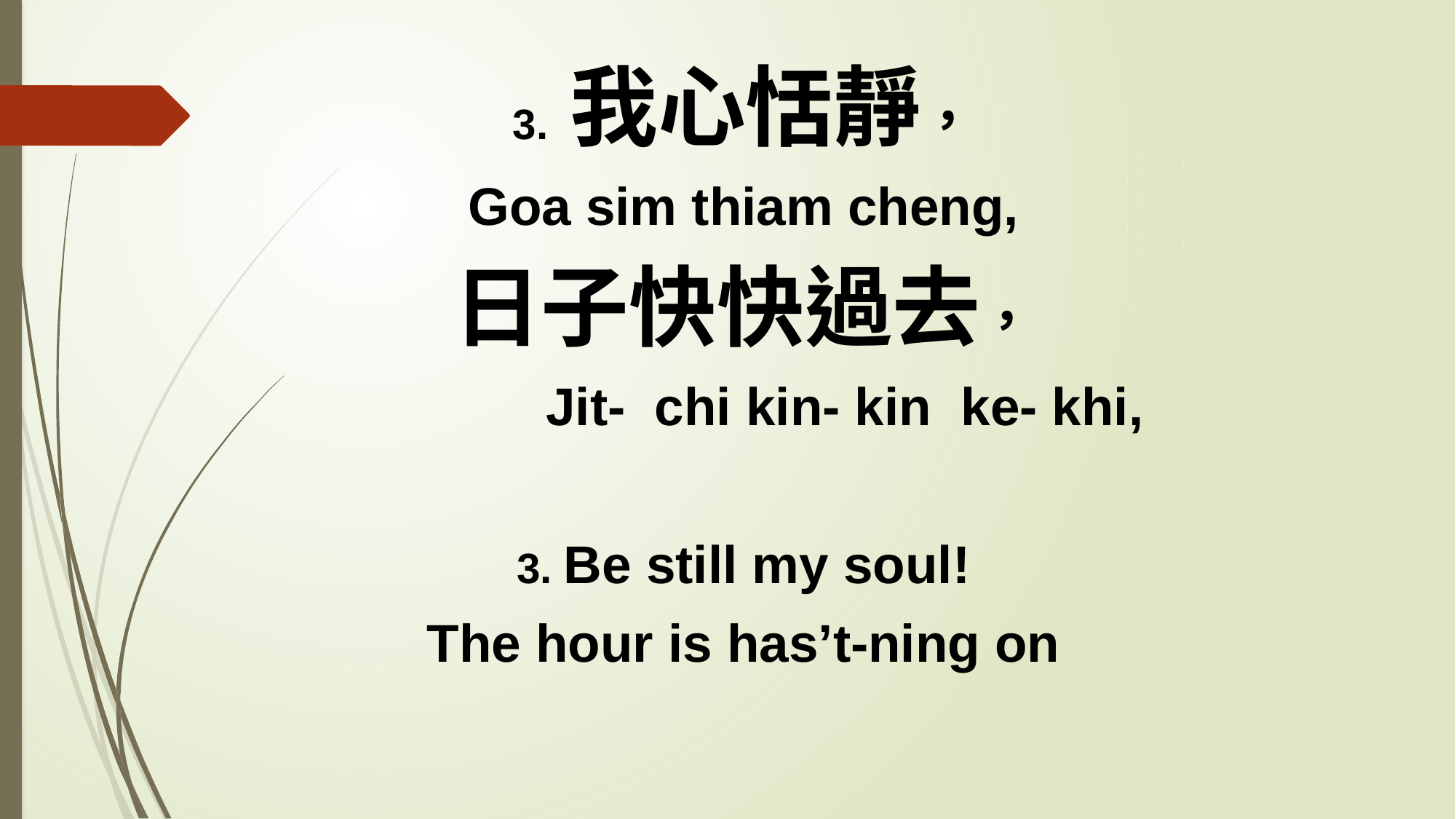

3. 我心恬靜，
Goa sim thiam cheng,
日子快快過去，
                        Jit-  chi kin- kin  ke- khi,

3. Be still my soul!
The hour is has’t-ning on